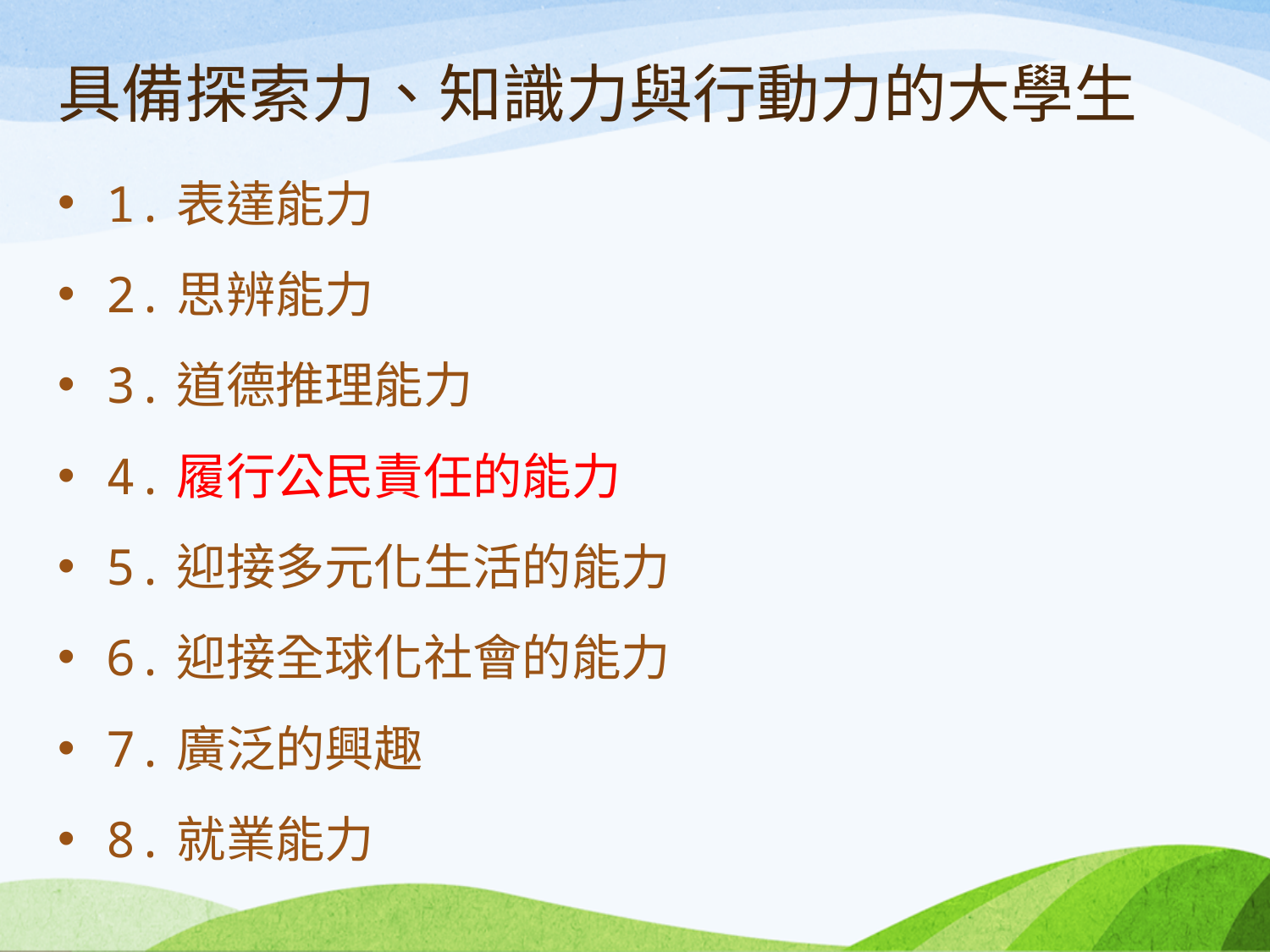

# 具備探索力、知識力與行動力的大學生
1.表達能力
2.思辨能力
3.道德推理能力
4.履行公民責任的能力
5.迎接多元化生活的能力
6.迎接全球化社會的能力
7.廣泛的興趣
8.就業能力